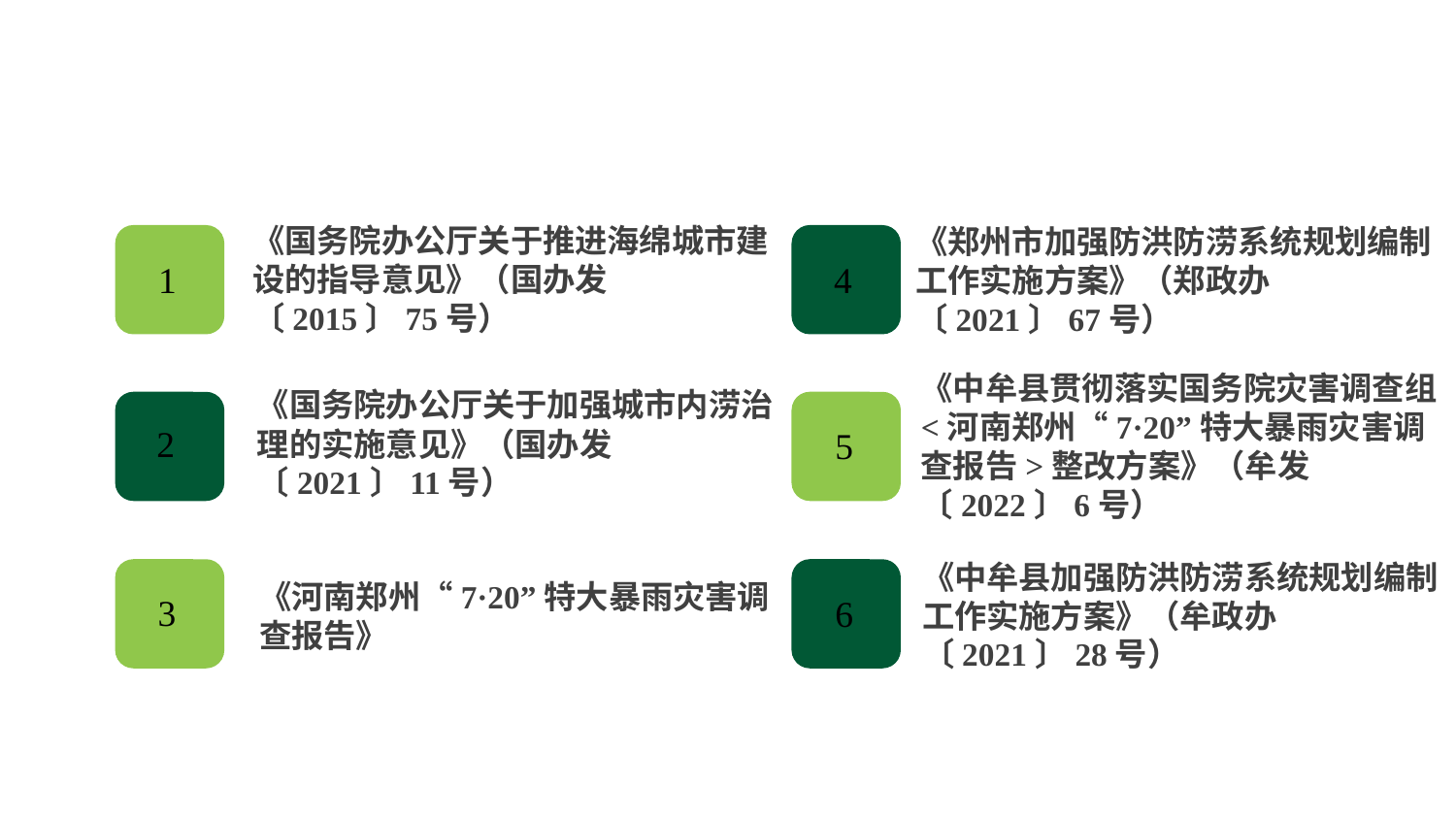

《国务院办公厅关于推进海绵城市建设的指导意见》（国办发〔2015〕75号）
《郑州市加强防洪防涝系统规划编制工作实施方案》（郑政办〔2021〕67号）
4
1

《国务院办公厅关于加强城市内涝治理的实施意见》（国办发〔2021〕11号）
《中牟县贯彻落实国务院灾害调查组<河南郑州“7·20”特大暴雨灾害调查报告>整改方案》（牟发〔2022〕6号）
2
5

《中牟县加强防洪防涝系统规划编制工作实施方案》（牟政办〔2021〕28号）
《河南郑州“7·20”特大暴雨灾害调查报告》
3
6